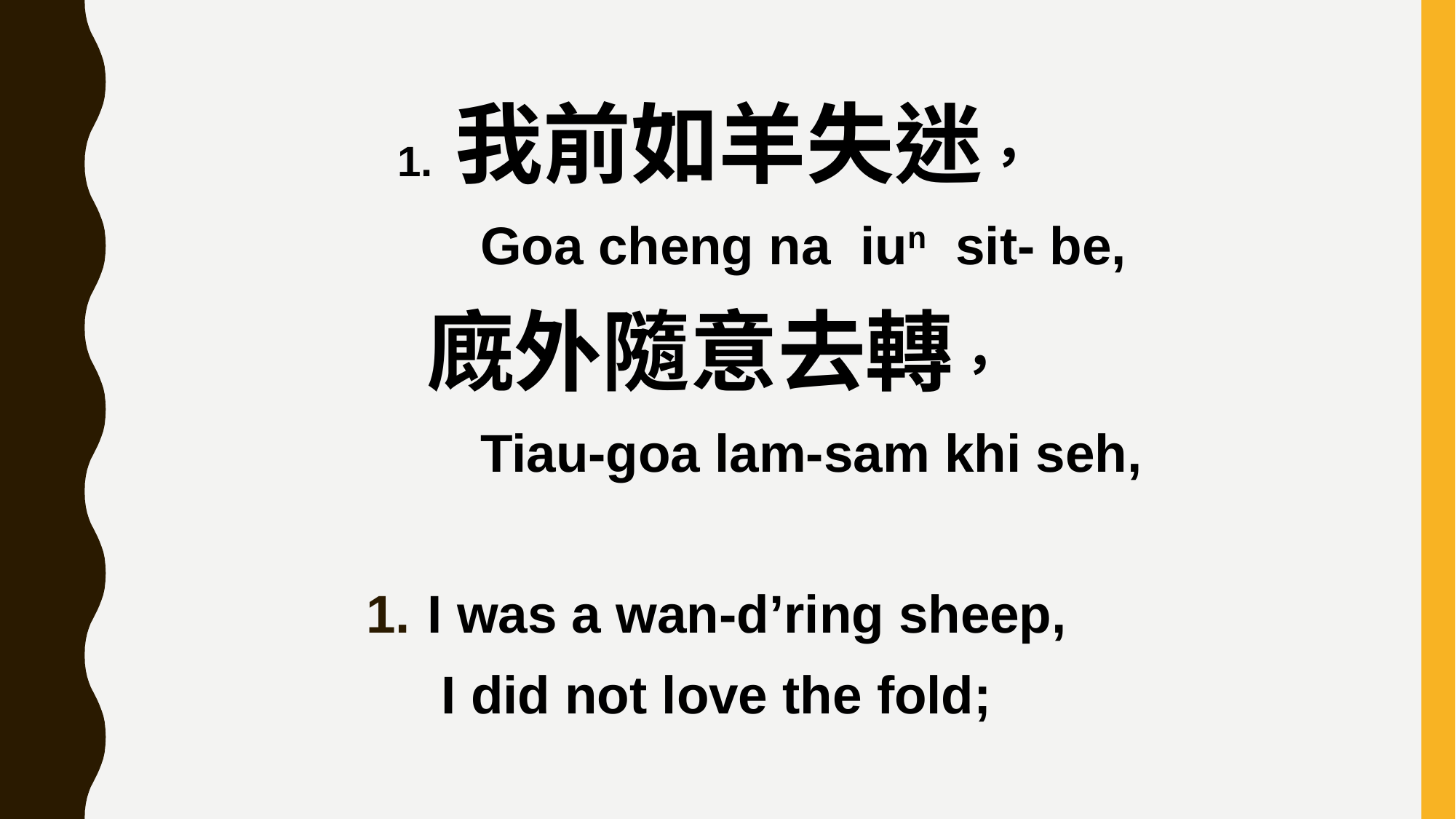

1. 我前如羊失迷，
                     Goa cheng na  iun  sit- be,
廐外隨意去轉，
                     Tiau-goa lam-sam khi seh,

I was a wan-d’ring sheep,
I did not love the fold;